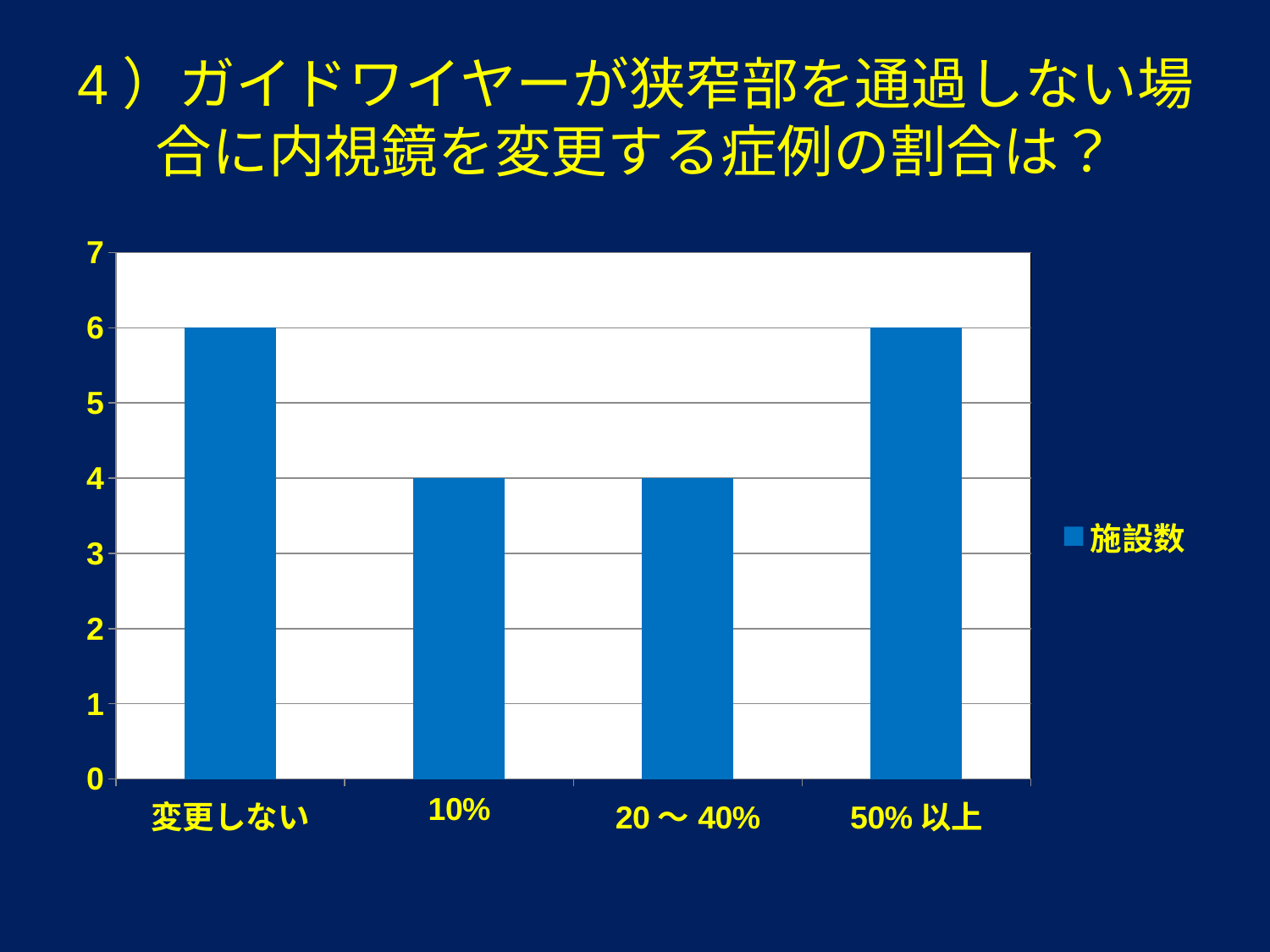

# 4）ガイドワイヤーが狭窄部を通過しない場合に内視鏡を変更する症例の割合は？

### Chart

| Category | 施設数 |
|---|---|
| 変更しない | 6.0 |
| 10% | 4.0 |
| 20～40% | 4.0 |
| 50%以上 | 6.0 |